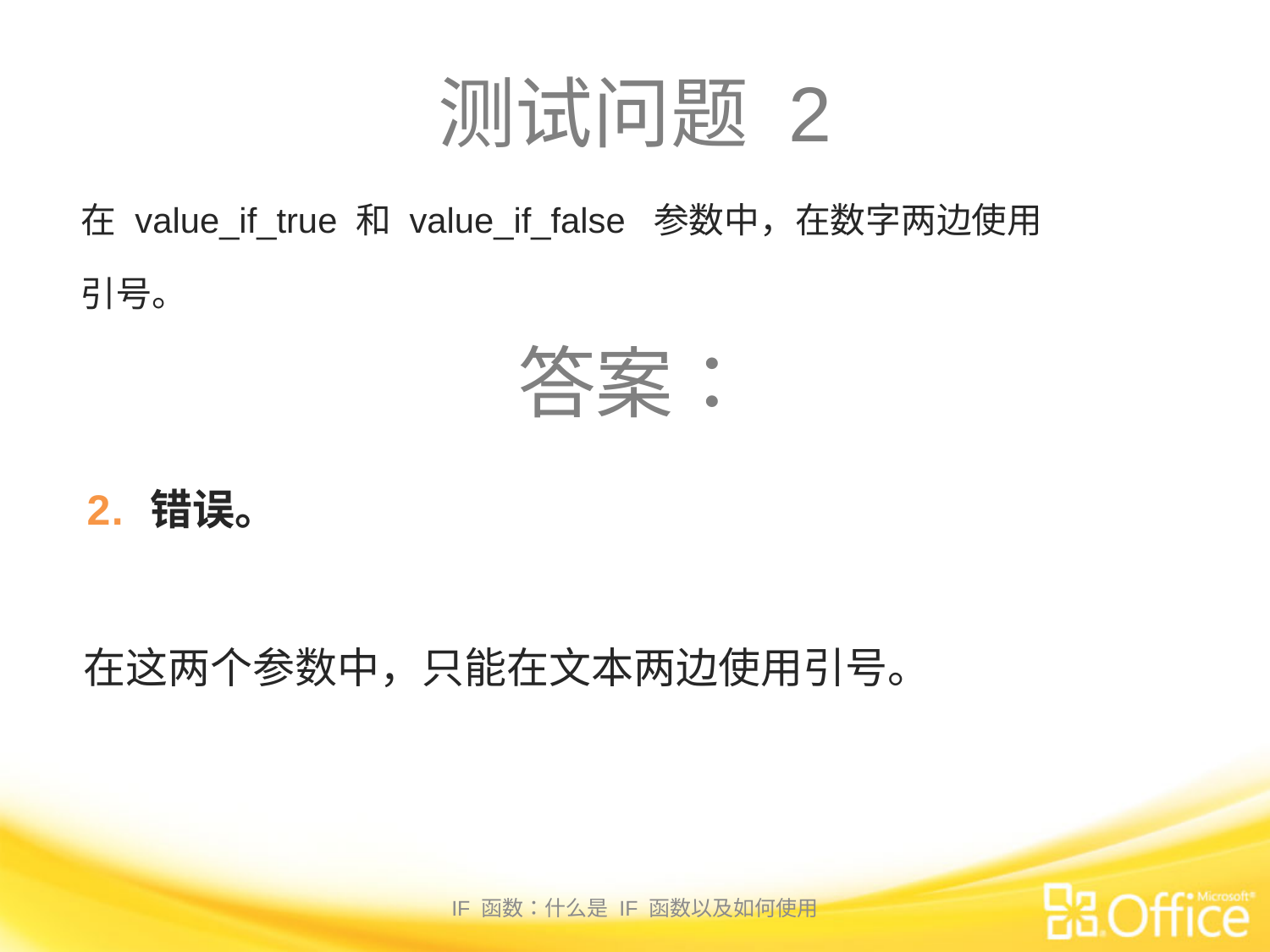

# 测试问题 2
在 value_if_true 和 value_if_false  参数中，在数字两边使用
引号。
答案：
错误。
在这两个参数中，只能在文本两边使用引号。
IF 函数：什么是 IF 函数以及如何使用